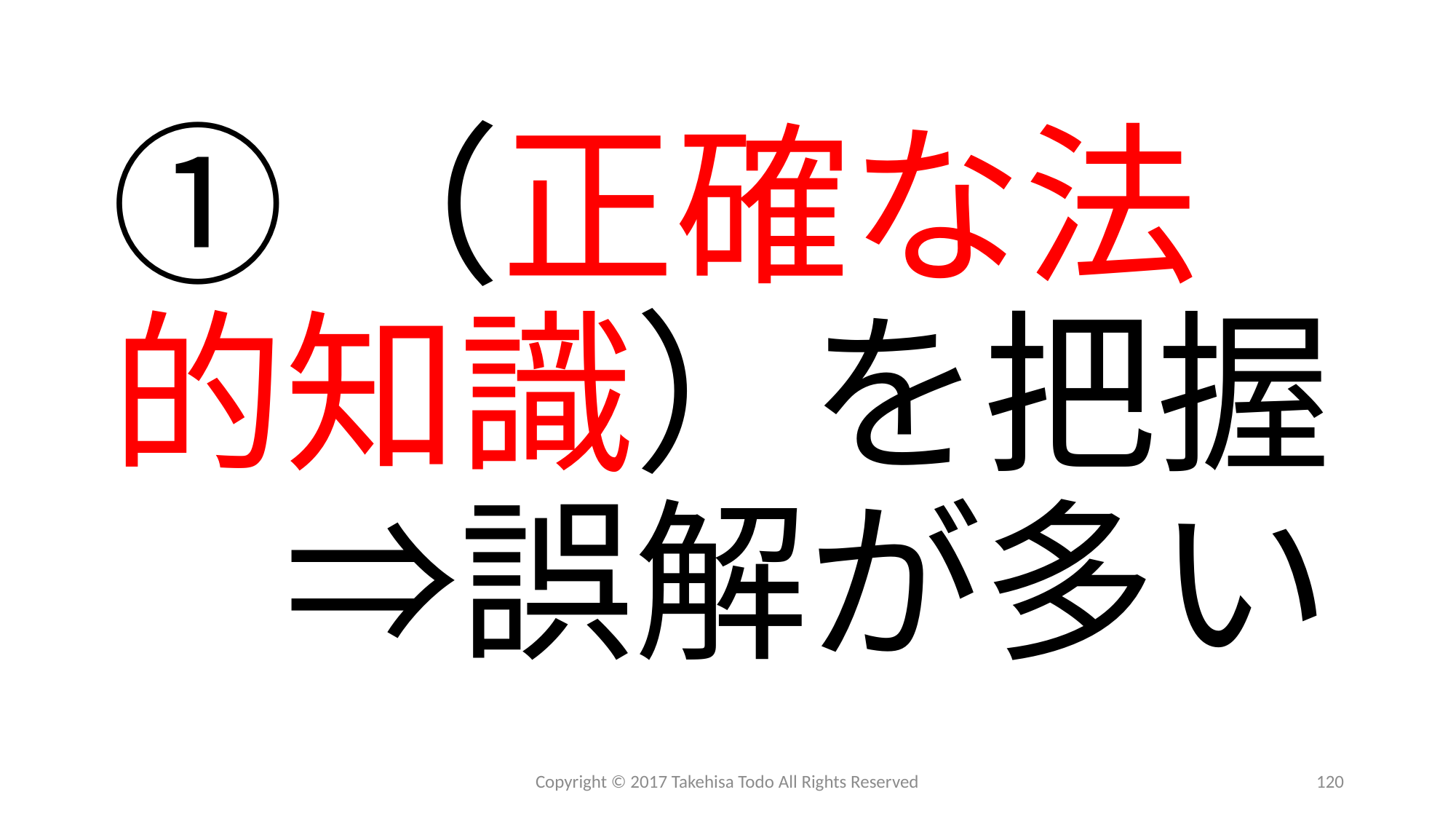

# ①（正確な法的知識）を把握 　⇒誤解が多い
Copyright © 2017 Takehisa Todo All Rights Reserved
120